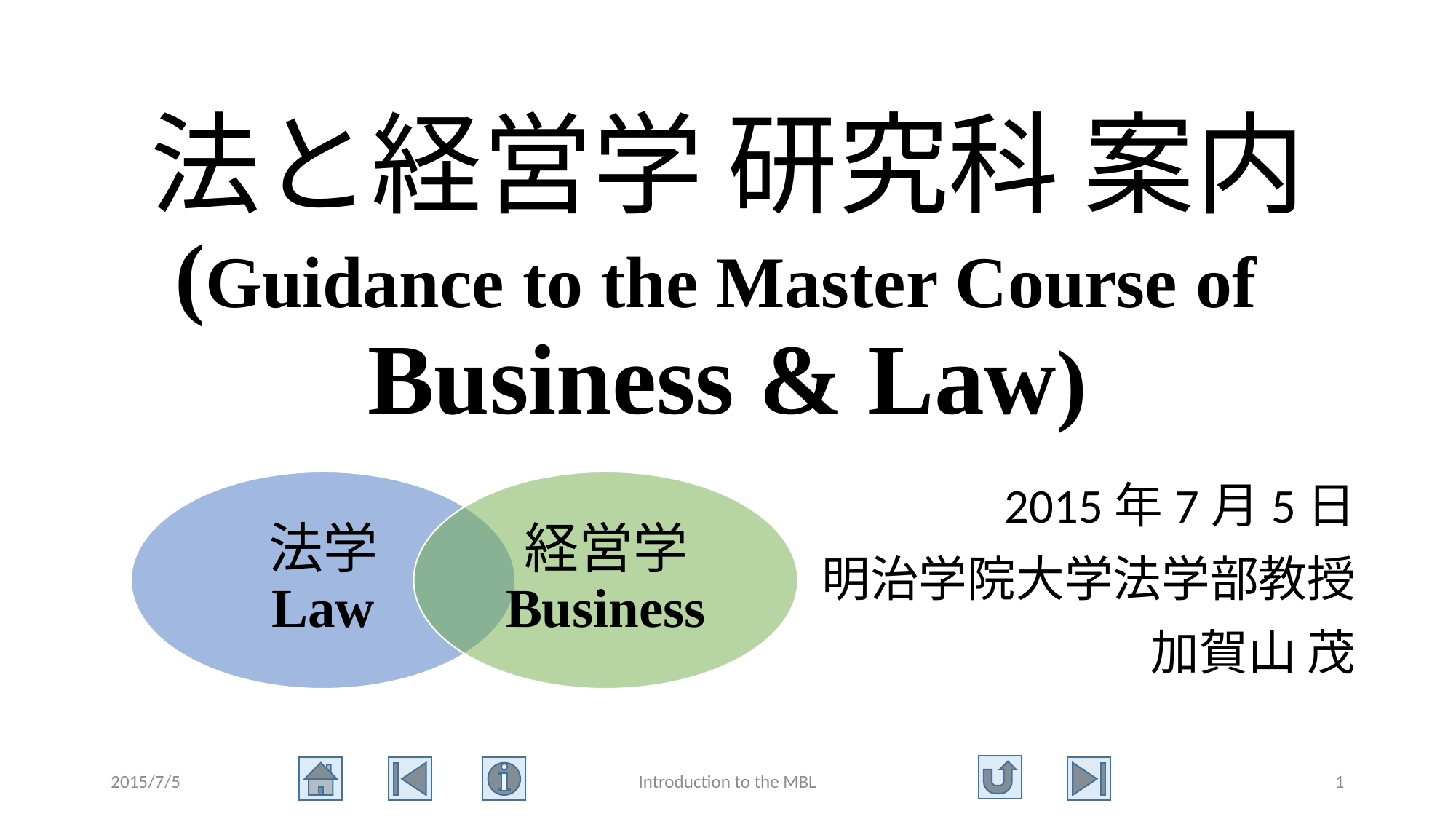

# 法と経営学 研究科 案内 (Guidance to the Master Course of Business & Law)
法学
Law
経営学
Business
2015年7月5日
明治学院大学法学部教授
加賀山 茂
2015/7/5
Introduction to the MBL
1